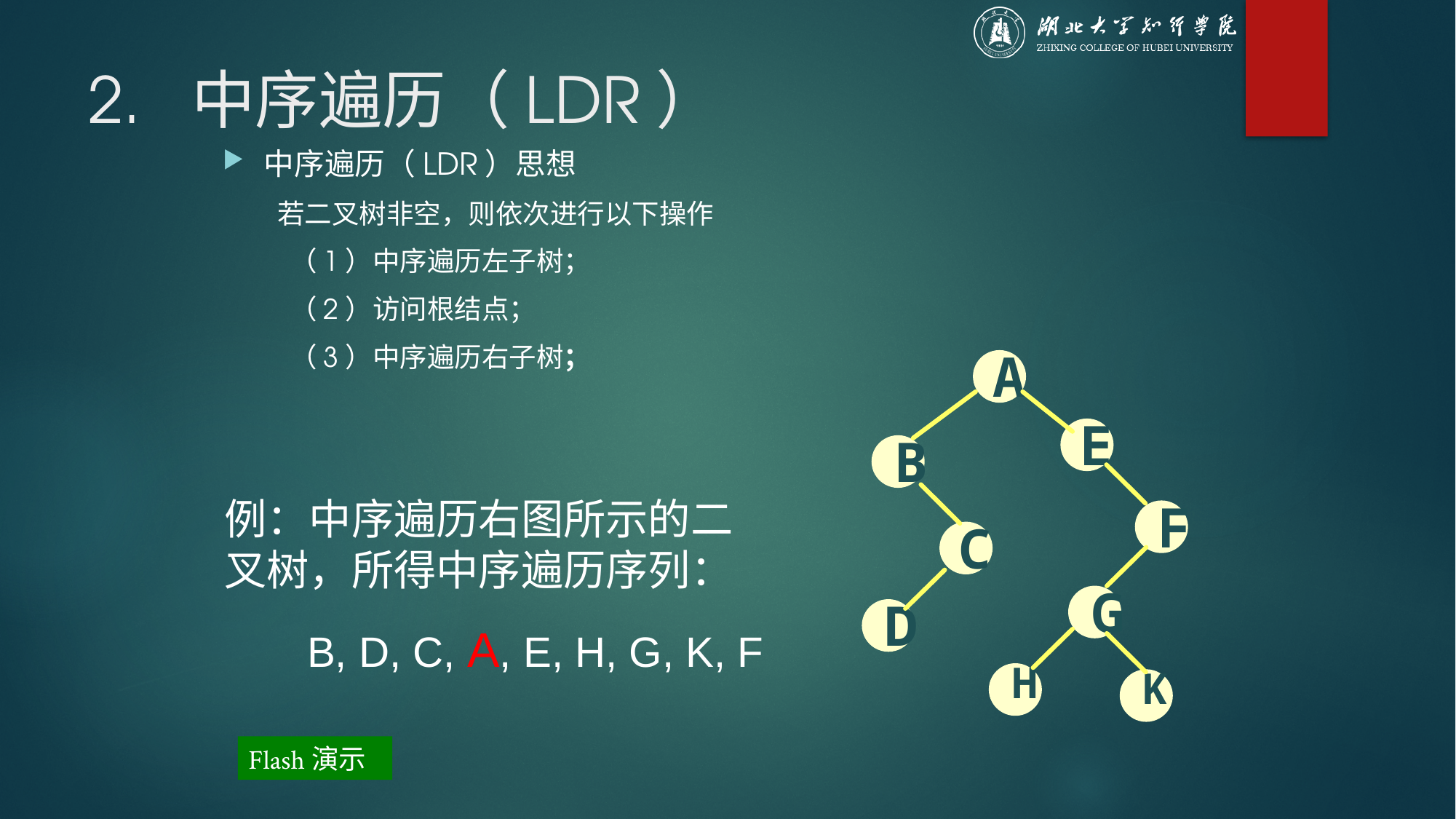

# 2.  中序遍历（LDR）
中序遍历（LDR）思想
若二叉树非空，则依次进行以下操作
 （1）中序遍历左子树；
 （2）访问根结点；
 （3）中序遍历右子树；
 A

 E

 B

 F

 C

 G

 D

 H

 K

例：中序遍历右图所示的二叉树，所得中序遍历序列：
       B, D, C, A, E, H, G, K, F

Flash演示